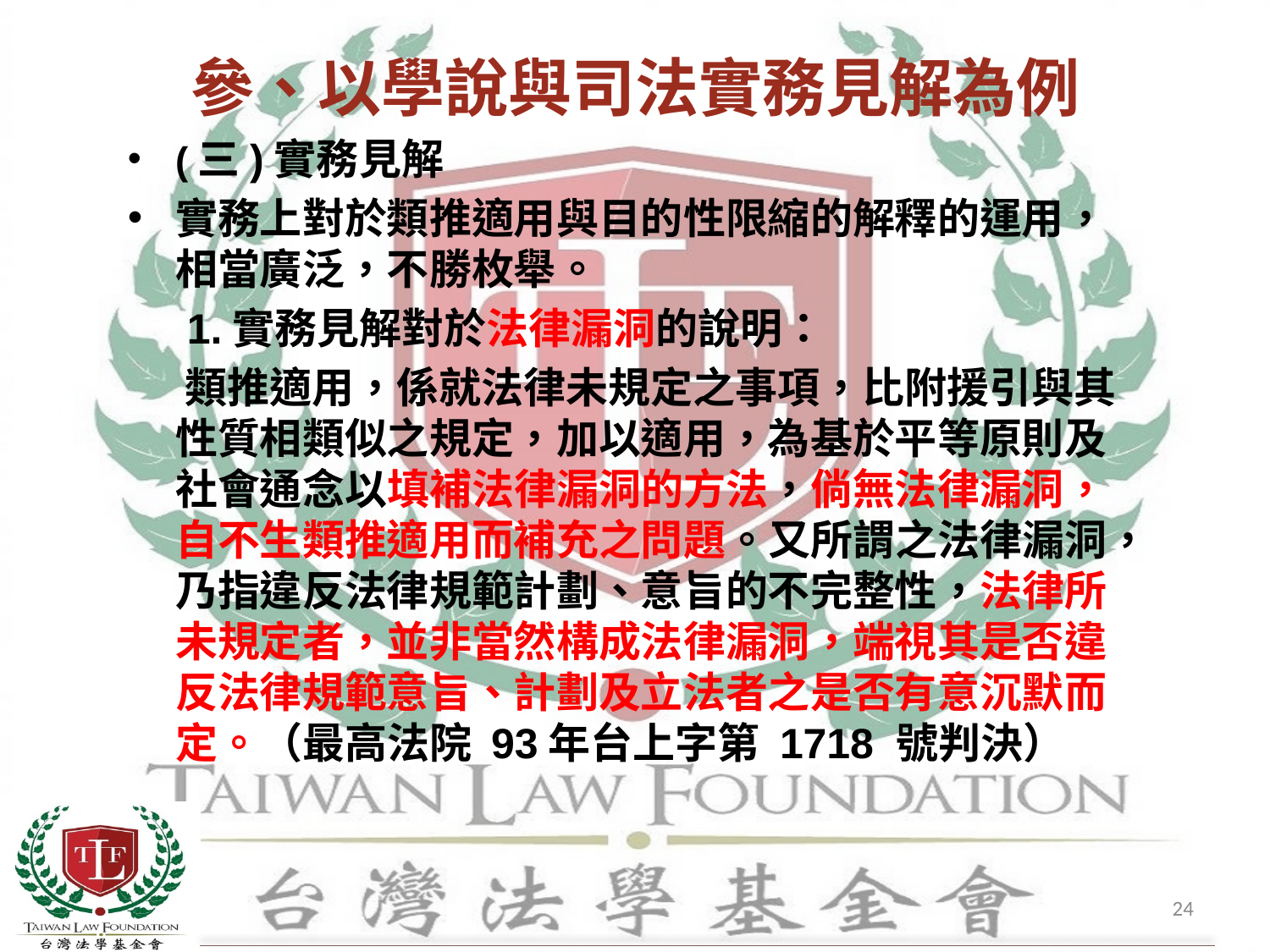

# 參、以學說與司法實務見解為例
(三)實務見解
實務上對於類推適用與目的性限縮的解釋的運用，相當廣泛，不勝枚舉。
     1.實務見解對於法律漏洞的說明：
     類推適用，係就法律未規定之事項，比附援引與其性質相類似之規定，加以適用，為基於平等原則及社會通念以填補法律漏洞的方法，倘無法律漏洞，自不生類推適用而補充之問題。又所謂之法律漏洞，乃指違反法律規範計劃、意旨的不完整性，法律所未規定者，並非當然構成法律漏洞，端視其是否違反法律規範意旨、計劃及立法者之是否有意沉默而定。（最高法院 93年台上字第 1718 號判決）

24